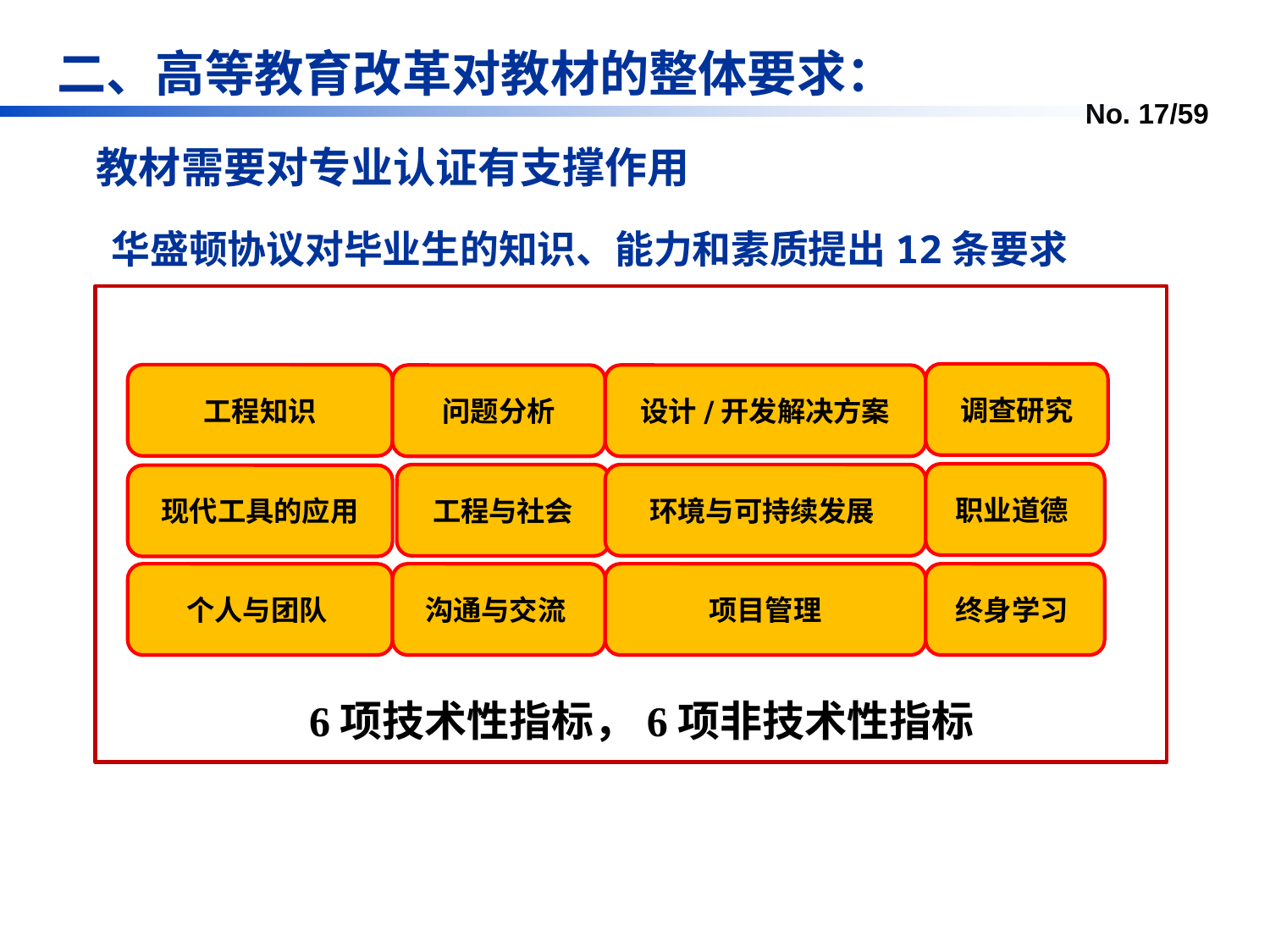

二、高等教育改革对教材的整体要求：
教材需要对专业认证有支撑作用
华盛顿协议对毕业生的知识、能力和素质提出12条要求

调查研究
工程知识
设计/开发解决方案
问题分析
职业道德
环境与可持续发展
工程与社会
现代工具的应用
个人与团队
沟通与交流
项目管理
终身学习
6项技术性指标，6项非技术性指标